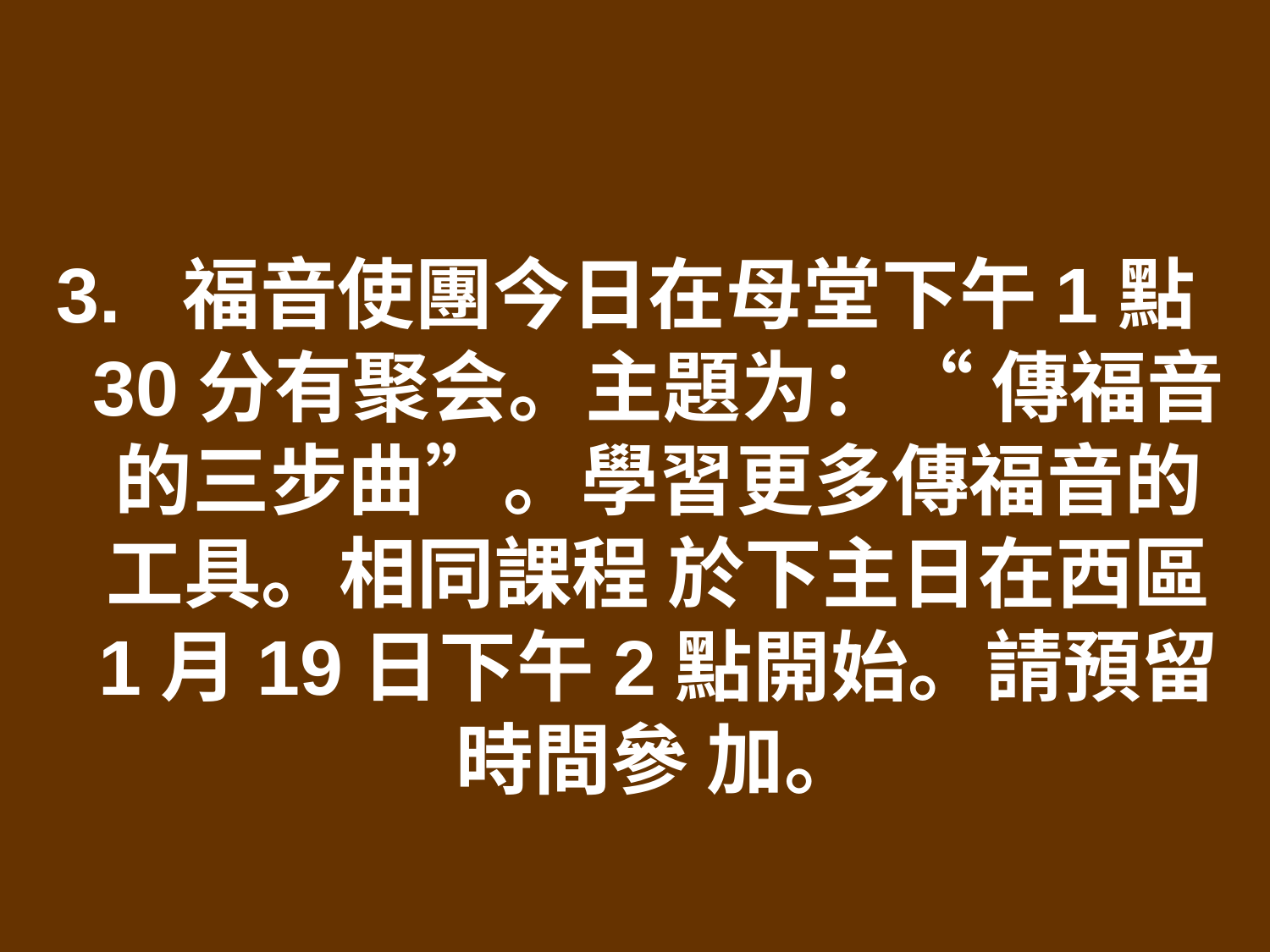

3.  福音使團今日在母堂下午1點30分有聚会。主題为：“ 傳福音的三步曲”。學習更多傳福音的工具。相同課程 於下主日在西區 1月19日下午2點開始。請預留時間參 加。